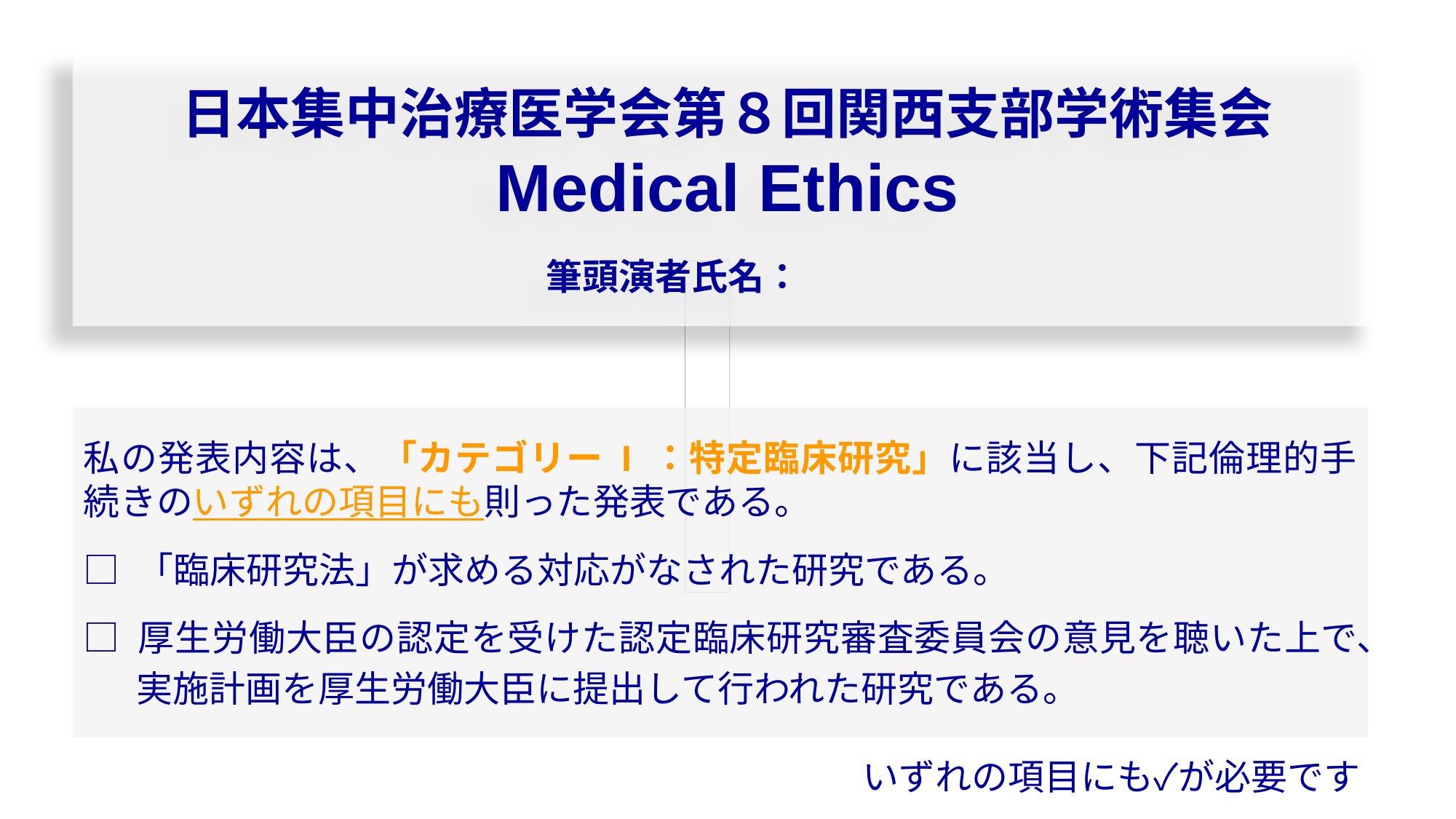

日本集中治療医学会第８回関西支部学術集会
Medical Ethics
　
筆頭演者氏名：
Ⅰ
私の発表内容は、「カテゴリー I ：特定臨床研究」に該当し、下記倫理的手続きのいずれの項目にも則った発表である。

□ 「臨床研究法」が求める対応がなされた研究である。

□ 厚生労働大臣の認定を受けた認定臨床研究審査委員会の意見を聴いた上で、
　  実施計画を厚生労働大臣に提出して行われた研究である。
いずれの項目にも✓が必要です